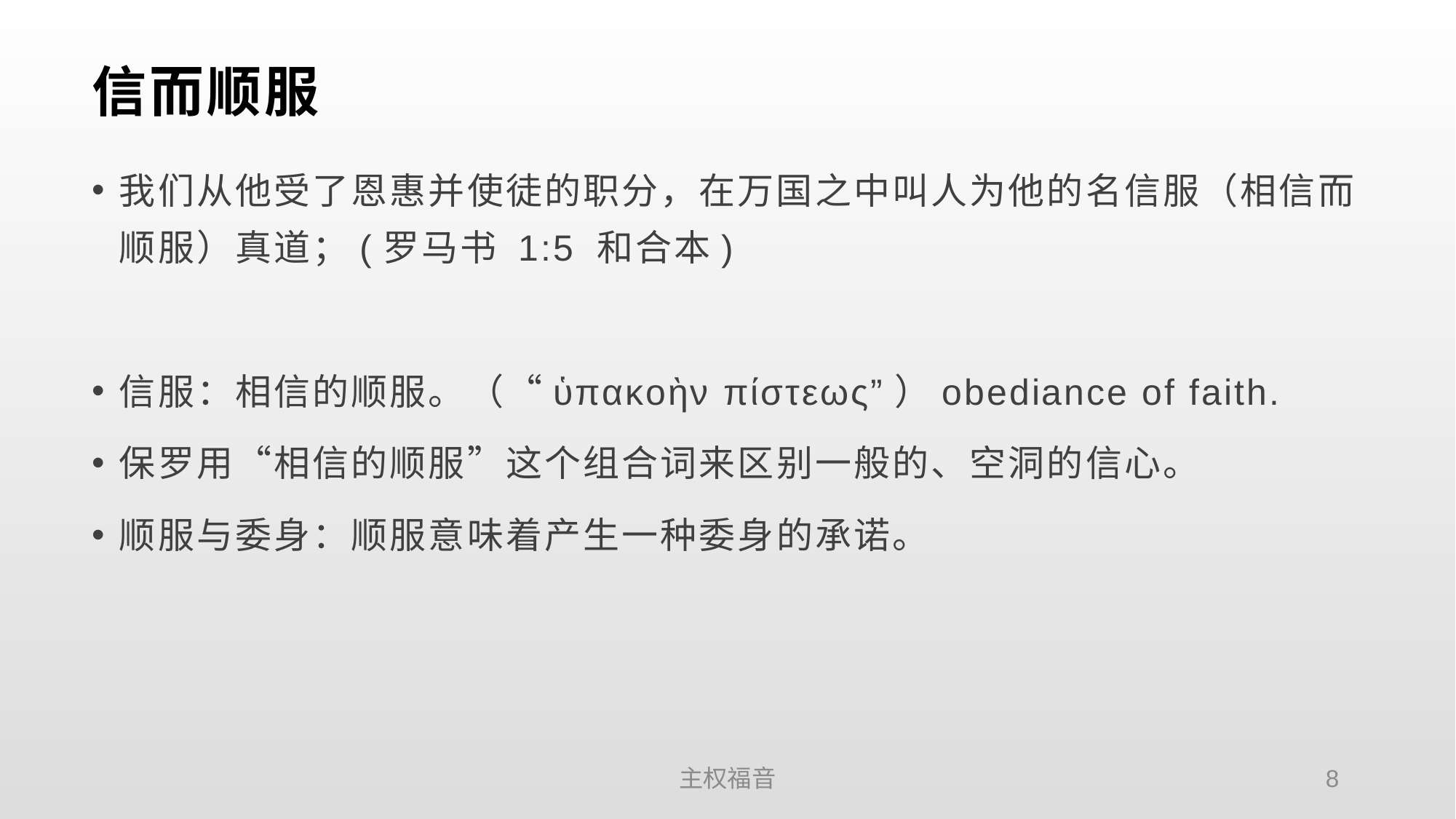

# 信而顺服
我们从他受了恩惠并使徒的职分，在万国之中叫人为他的名信服（相信而顺服）真道；(罗马书 1:5 和合本)

信服：相信的顺服。（“ὑπακοὴν πίστεως”）obediance of faith.
保罗用“相信的顺服”这个组合词来区别一般的、空洞的信心。
顺服与委身：顺服意味着产生一种委身的承诺。
主权福音
8